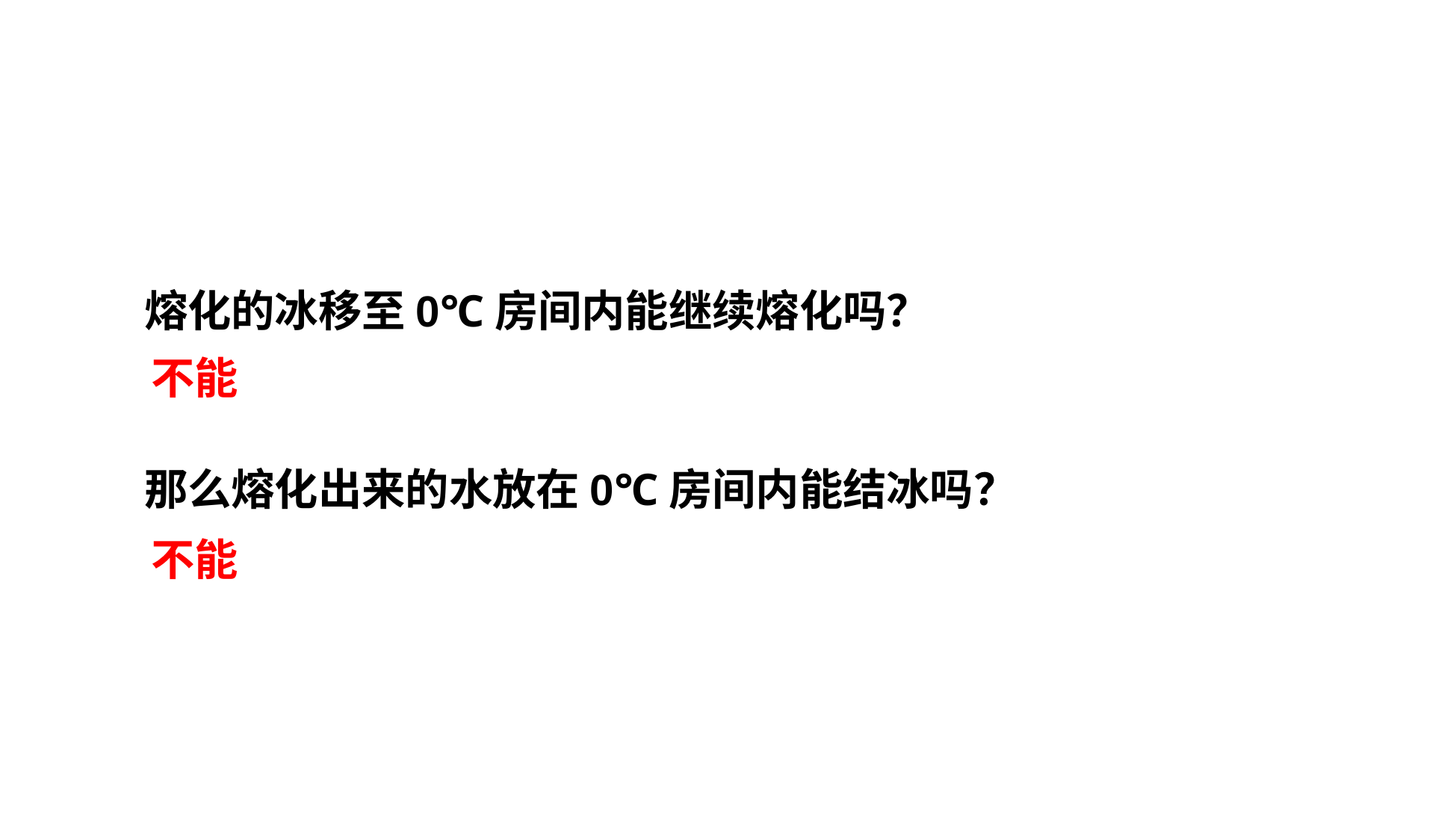

熔化的冰移至0℃房间内能继续熔化吗？

那么熔化出来的水放在0℃房间内能结冰吗？
不能
不能